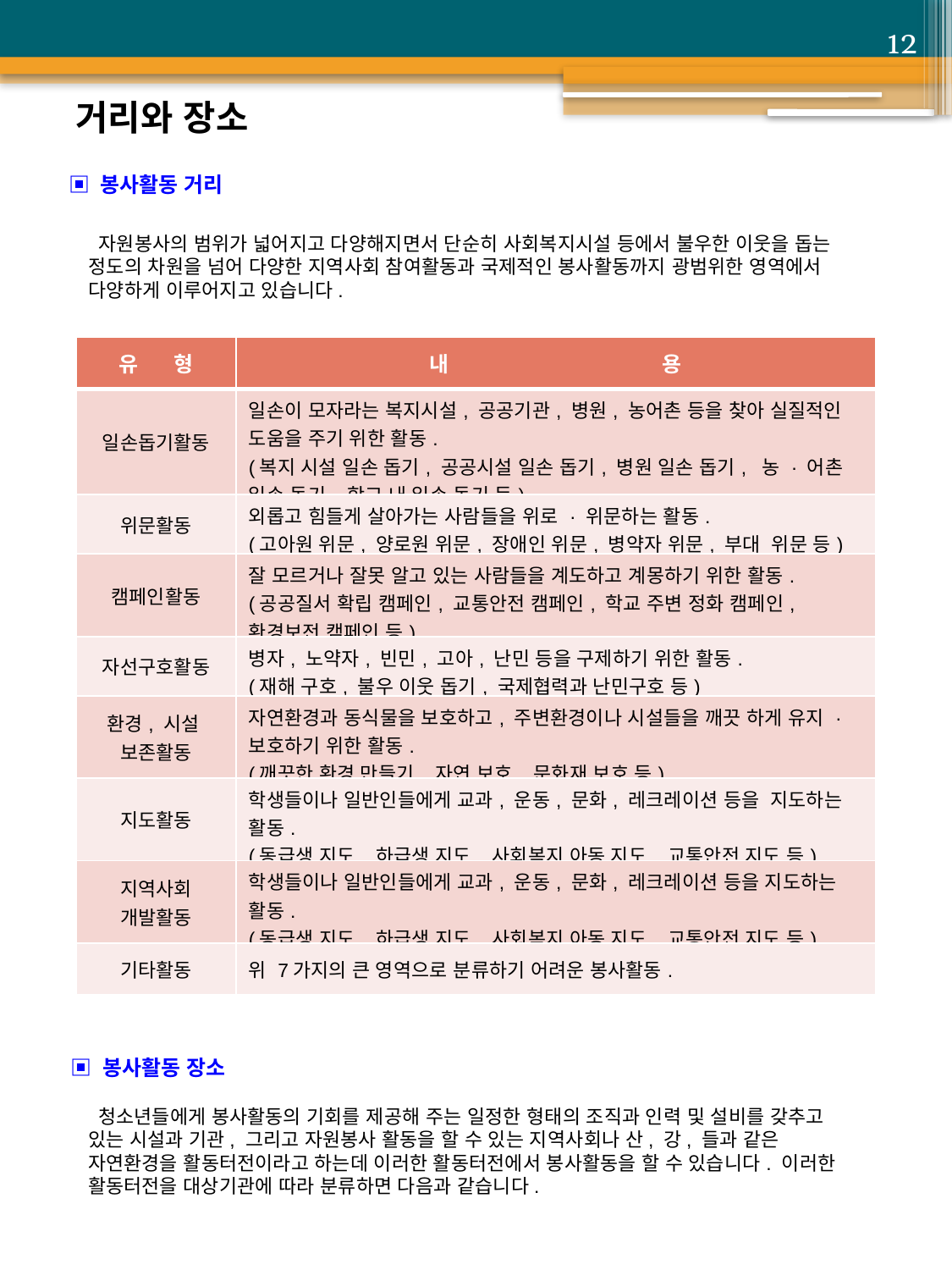

12
거리와 장소
▣ 봉사활동 거리
 자원봉사의 범위가 넓어지고 다양해지면서 단순히 사회복지시설 등에서 불우한 이웃을 돕는 정도의 차원을 넘어 다양한 지역사회 참여활동과 국제적인 봉사활동까지 광범위한 영역에서 다양하게 이루어지고 있습니다.
| 유 형 | 내 용 |
| --- | --- |
| 일손돕기활동 | 일손이 모자라는 복지시설, 공공기관, 병원, 농어촌 등을 찾아 실질적인 도움을 주기 위한 활동. (복지 시설 일손 돕기, 공공시설 일손 돕기, 병원 일손 돕기, 농 · 어촌 일손 돕기, 학교 내 일손 돕기 등) |
| 위문활동 | 외롭고 힘들게 살아가는 사람들을 위로 · 위문하는 활동. (고아원 위문, 양로원 위문, 장애인 위문, 병약자 위문, 부대 위문 등) |
| 캠페인활동 | 잘 모르거나 잘못 알고 있는 사람들을 계도하고 계몽하기 위한 활동. (공공질서 확립 캠페인, 교통안전 캠페인, 학교 주변 정화 캠페인, 환경보전 캠페인 등) |
| 자선구호활동 | 병자, 노약자, 빈민, 고아, 난민 등을 구제하기 위한 활동. (재해 구호, 불우 이웃 돕기, 국제협력과 난민구호 등) |
| 환경, 시설 보존활동 | 자연환경과 동식물을 보호하고, 주변환경이나 시설들을 깨끗 하게 유지 · 보호하기 위한 활동. (깨끗한 환경 만들기, 자연 보호, 문화재 보호 등) |
| 지도활동 | 학생들이나 일반인들에게 교과, 운동, 문화, 레크레이션 등을 지도하는 활동. (동급생 지도, 하급생 지도, 사회복지 아동 지도, 교통안전 지도 등) |
| 지역사회 개발활동 | 학생들이나 일반인들에게 교과, 운동, 문화, 레크레이션 등을 지도하는 활동. (동급생 지도, 하급생 지도, 사회복지 아동 지도, 교통안전 지도 등) |
| 기타활동 | 위 7가지의 큰 영역으로 분류하기 어려운 봉사활동. |
▣ 봉사활동 장소
 청소년들에게 봉사활동의 기회를 제공해 주는 일정한 형태의 조직과 인력 및 설비를 갖추고 있는 시설과 기관, 그리고 자원봉사 활동을 할 수 있는 지역사회나 산, 강, 들과 같은 자연환경을 활동터전이라고 하는데 이러한 활동터전에서 봉사활동을 할 수 있습니다. 이러한 활동터전을 대상기관에 따라 분류하면 다음과 같습니다.